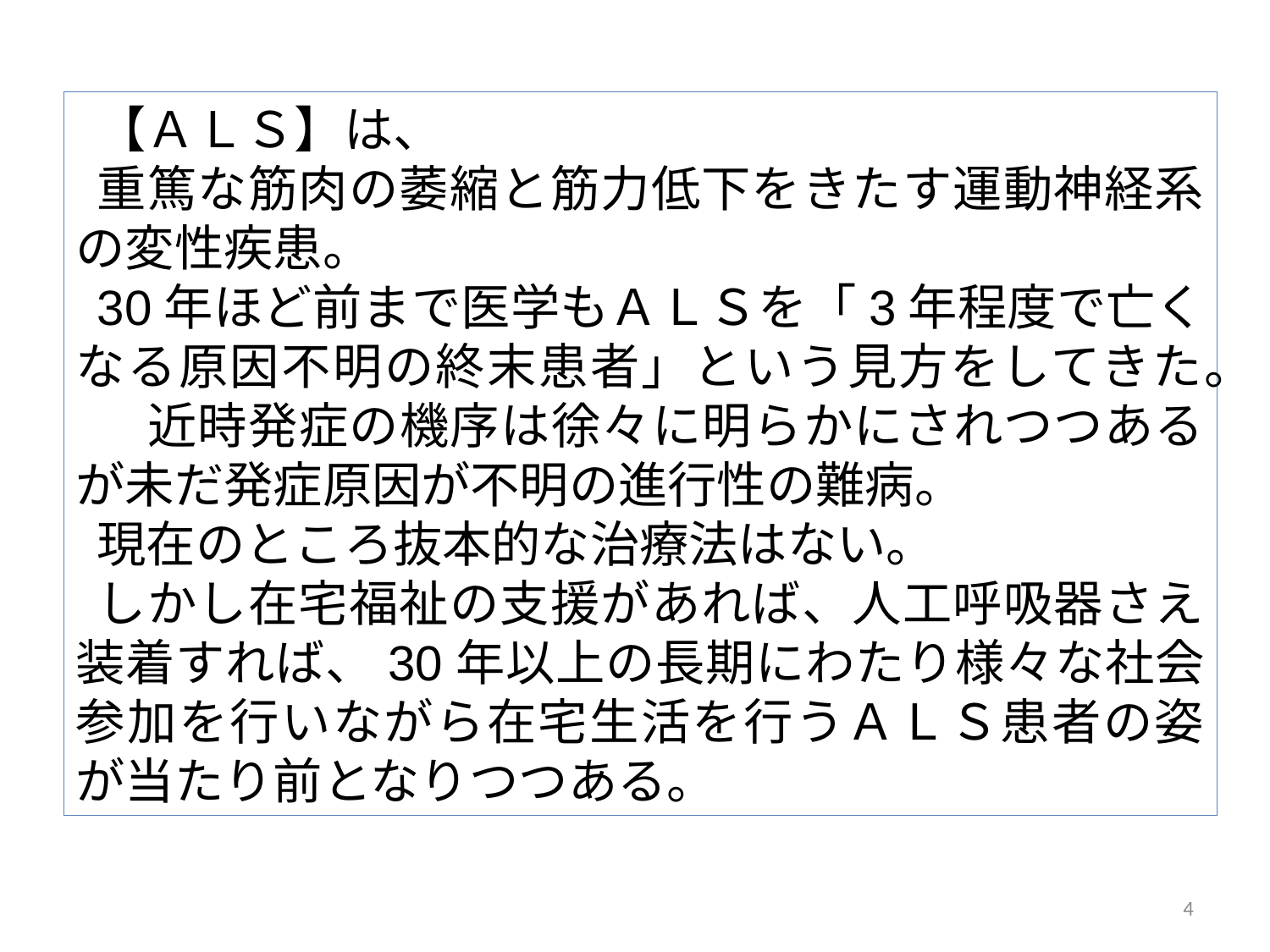

【ＡＬＳ】は、
重篤な筋肉の萎縮と筋力低下をきたす運動神経系の変性疾患。
30年ほど前まで医学もＡＬＳを「3年程度で亡くなる原因不明の終末患者」という見方をしてきた。
　近時発症の機序は徐々に明らかにされつつあるが未だ発症原因が不明の進行性の難病。
現在のところ抜本的な治療法はない。
しかし在宅福祉の支援があれば、人工呼吸器さえ装着すれば、30年以上の長期にわたり様々な社会参加を行いながら在宅生活を行うＡＬＳ患者の姿が当たり前となりつつある。
4